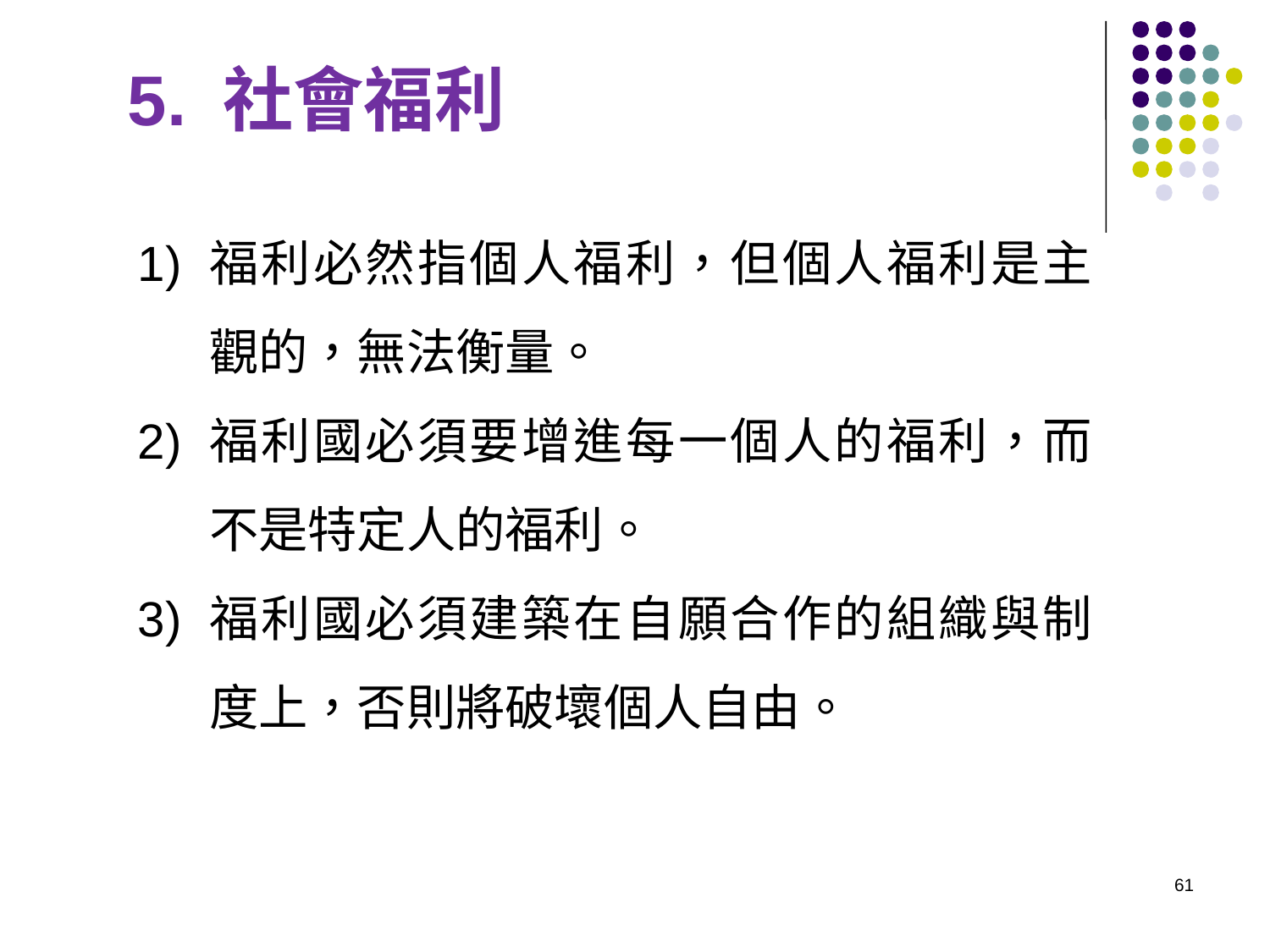

# 5. 社會福利
福利必然指個人福利，但個人福利是主觀的，無法衡量。
福利國必須要增進每一個人的福利，而不是特定人的福利。
福利國必須建築在自願合作的組織與制度上，否則將破壞個人自由。
61